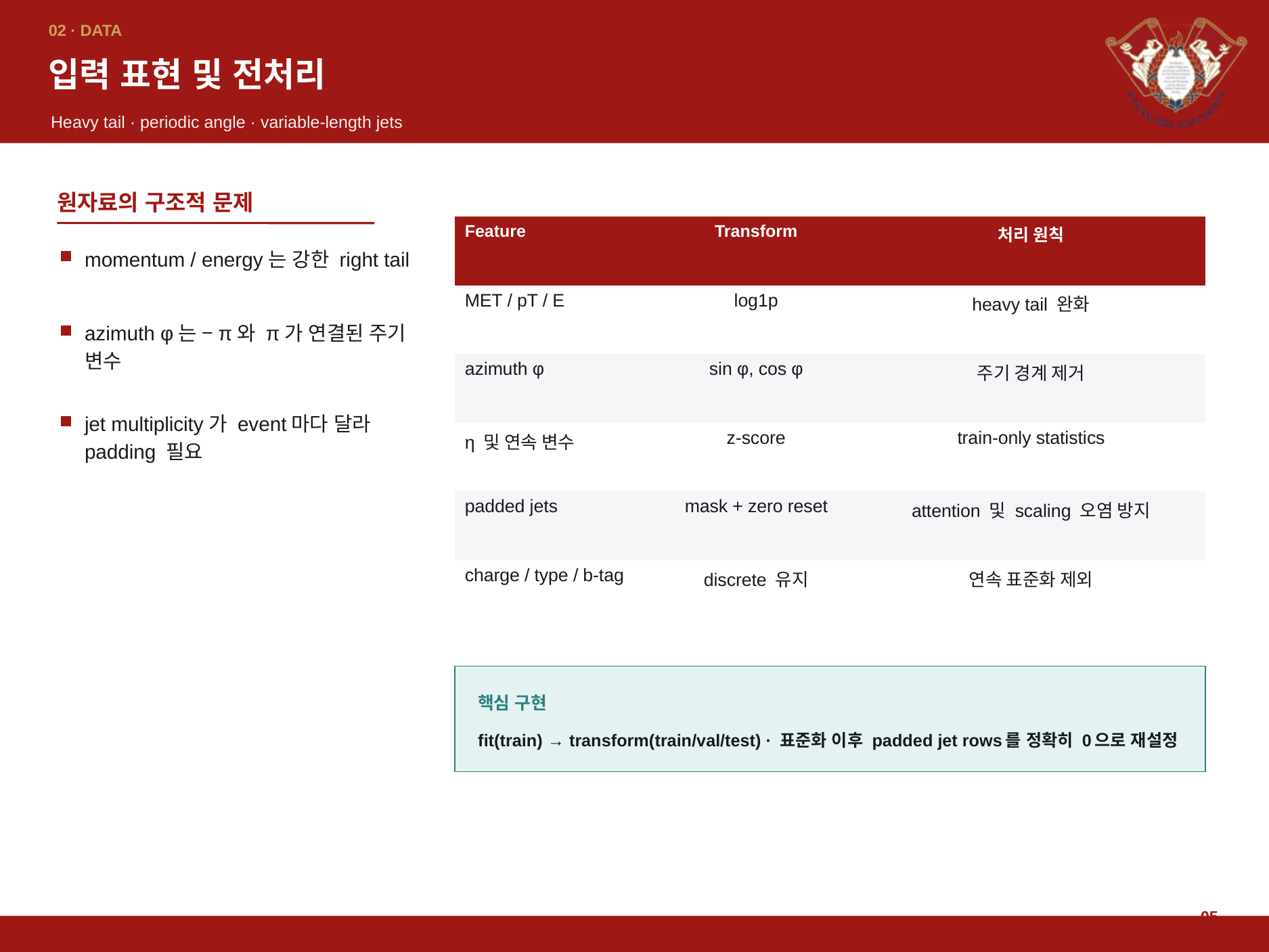

02 · DATA
입력 표현 및 전처리
Heavy tail · periodic angle · variable-length jets
원자료의 구조적 문제
| Feature | Transform | 처리 원칙 |
| --- | --- | --- |
| MET / pT / E | log1p | heavy tail 완화 |
| azimuth φ | sin φ, cos φ | 주기 경계 제거 |
| η 및 연속 변수 | z-score | train-only statistics |
| padded jets | mask + zero reset | attention 및 scaling 오염 방지 |
| charge / type / b-tag | discrete 유지 | 연속 표준화 제외 |

momentum / energy는 강한 right tail

azimuth φ는 −π와 π가 연결된 주기 변수

jet multiplicity가 event마다 달라 padding 필요

핵심 구현
fit(train) → transform(train/val/test) · 표준화 이후 padded jet rows를 정확히 0으로 재설정
05